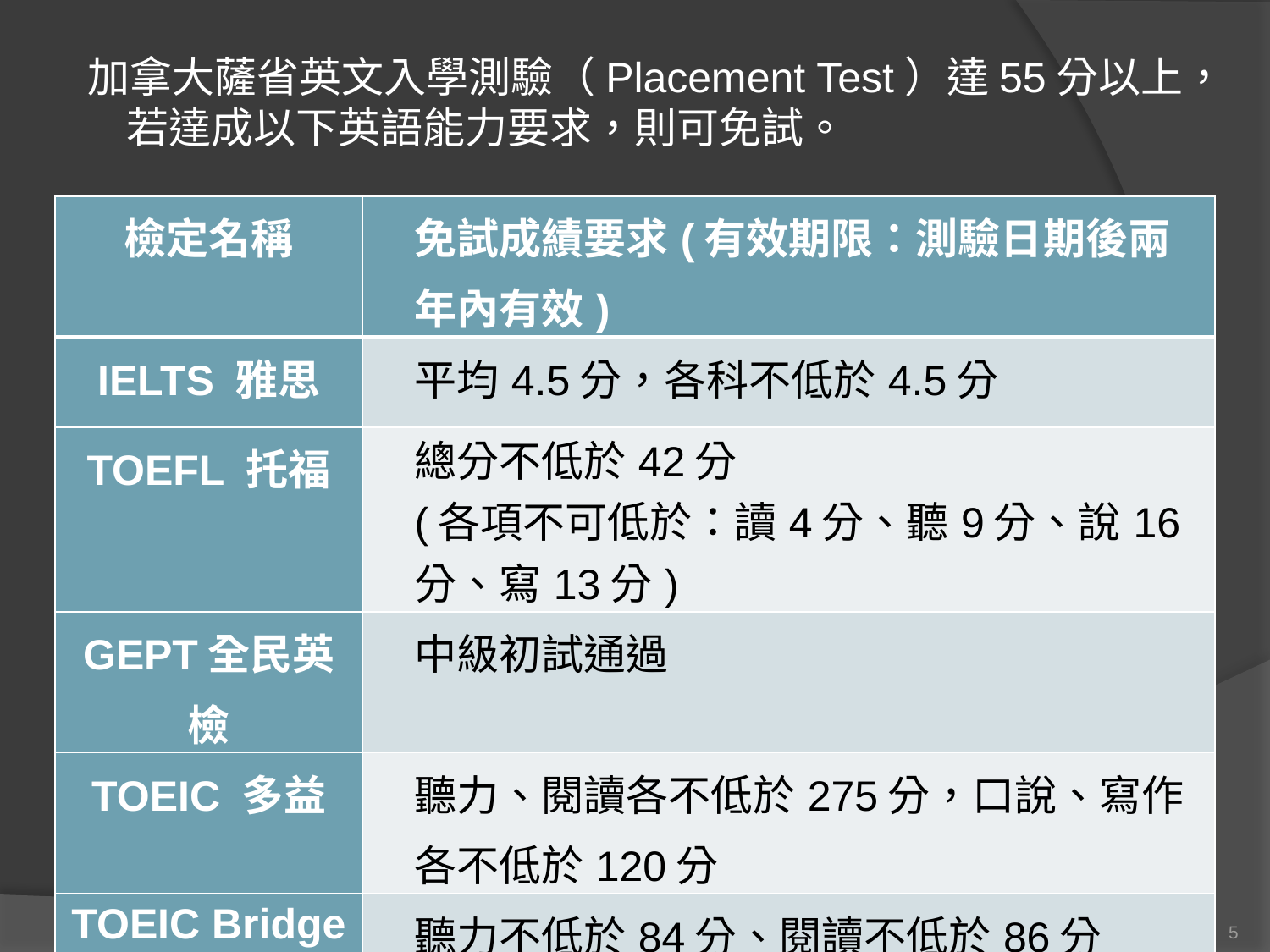

#
加拿大薩省英文入學測驗（Placement Test）達55分以上，
   若達成以下英語能力要求，則可免試。
| 檢定名稱 | 免試成績要求(有效期限：測驗日期後兩年內有效) |
| --- | --- |
| IELTS 雅思 | 平均4.5分，各科不低於4.5分 |
| TOEFL 托福 | 總分不低於42分 (各項不可低於：讀4分、聽9分、說16分、寫13分) |
| GEPT全民英檢 | 中級初試通過 |
| TOEIC 多益 | 聽力、閱讀各不低於275分，口說、寫作各不低於120分 |
| TOEIC Bridge | 聽力不低於84分、閱讀不低於86分 |
5